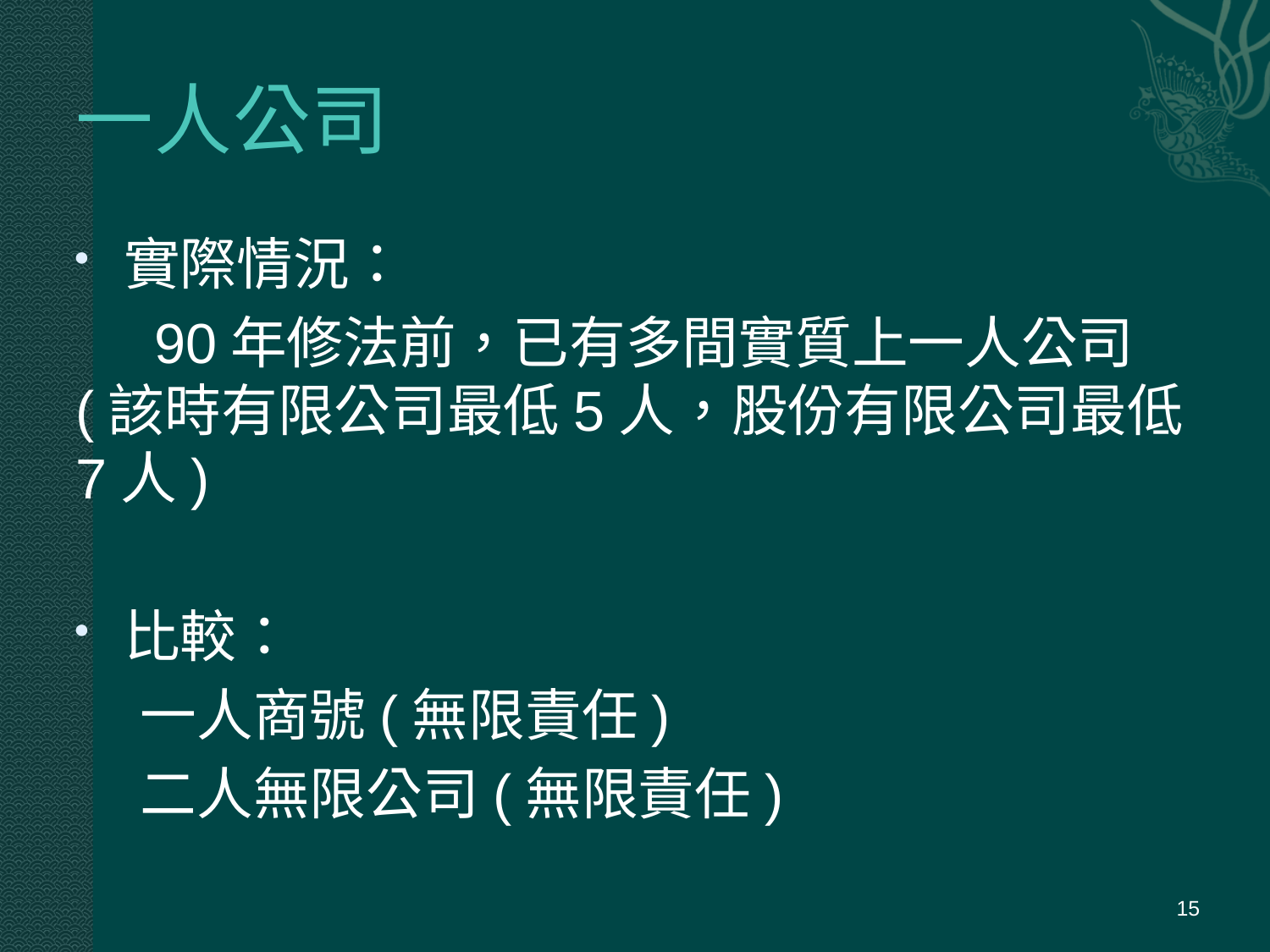

# 一人公司
實際情況：
     90年修法前，已有多間實質上一人公司(該時有限公司最低5人，股份有限公司最低7人)

比較：
    一人商號(無限責任)
    二人無限公司(無限責任)
15